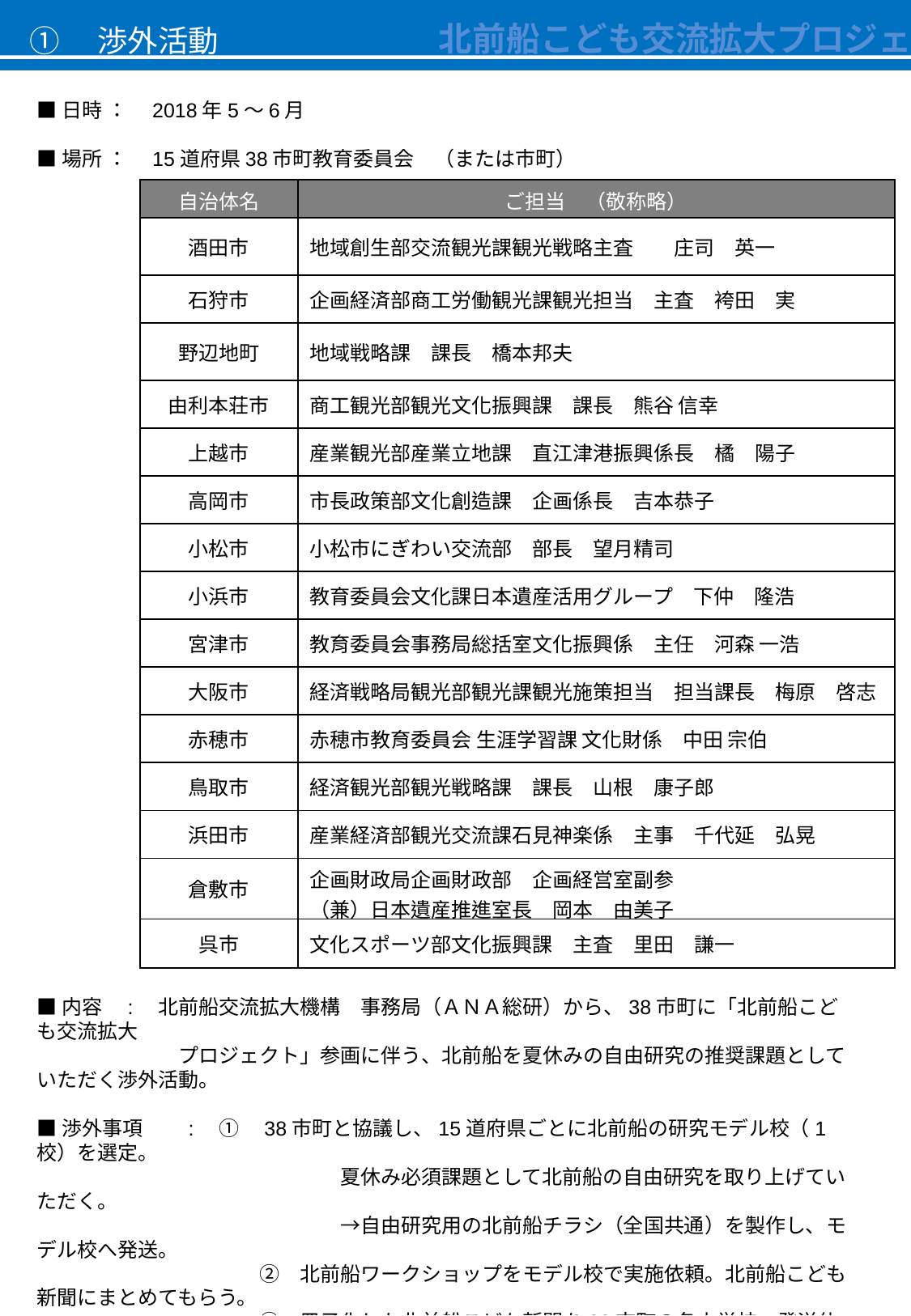

北前船こども交流拡大プロジェクト
①　渉外活動
■日時 ：　2018年5～6月

■場所 ：　15道府県38市町教育委員会　（または市町）

■内容　:　北前船交流拡大機構　事務局（ＡＮＡ総研）から、38市町に「北前船こども交流拡大
　　　　　　　プロジェクト」参画に伴う、北前船を夏休みの自由研究の推奨課題としていただく渉外活動。

■渉外事項　　:　①　38市町と協議し、15道府県ごとに北前船の研究モデル校（1校）を選定。
　　　　　　　　　　　　　　　夏休み必須課題として北前船の自由研究を取り上げていただく。
　　　　　　　　　　　　　　　→自由研究用の北前船チラシ（全国共通）を製作し、モデル校へ発送。
　　　　　　　　　　　②　北前船ワークショップをモデル校で実施依頼。北前船こども新聞にまとめてもらう。
　　　　　　　　　　　③　冊子化した北前船こども新聞を38市町の各小学校へ発送依頼。
　　　　　　　　　　　④　モデル校での課外授業の実施依頼（テレビ取材が入る可能性あり）。

■チラシ　：　A4両面　カラー/モノクロ　75000枚　（次・次々ページご参照）
| 自治体名 | ご担当　（敬称略） |
| --- | --- |
| 酒田市 | 地域創生部交流観光課観光戦略主査　　庄司　英一 |
| 石狩市 | 企画経済部商工労働観光課観光担当　主査　袴田　実 |
| 野辺地町 | 地域戦略課　課長　橋本邦夫 |
| 由利本荘市 | 商工観光部観光文化振興課　課長　熊谷 信幸 |
| 上越市 | 産業観光部産業立地課　直江津港振興係長　橘　陽子 |
| 高岡市 | 市長政策部文化創造課　企画係長　吉本恭子 |
| 小松市 | 小松市にぎわい交流部　部長　望月精司 |
| 小浜市 | 教育委員会文化課日本遺産活用グループ　下仲　隆浩 |
| 宮津市 | 教育委員会事務局総括室文化振興係　主任　河森 一浩 |
| 大阪市 | 経済戦略局観光部観光課観光施策担当　担当課長　梅原　啓志 |
| 赤穂市 | 赤穂市教育委員会 生涯学習課 文化財係　中田 宗伯 |
| 鳥取市 | 経済観光部観光戦略課　課長　山根　康子郎 |
| 浜田市 | 産業経済部観光交流課石見神楽係　主事　千代延　弘晃 |
| 倉敷市 | 企画財政局企画財政部　企画経営室副参 （兼）日本遺産推進室長　岡本　由美子 |
| 呉市 | 文化スポーツ部文化振興課　主査　里田　謙一 |